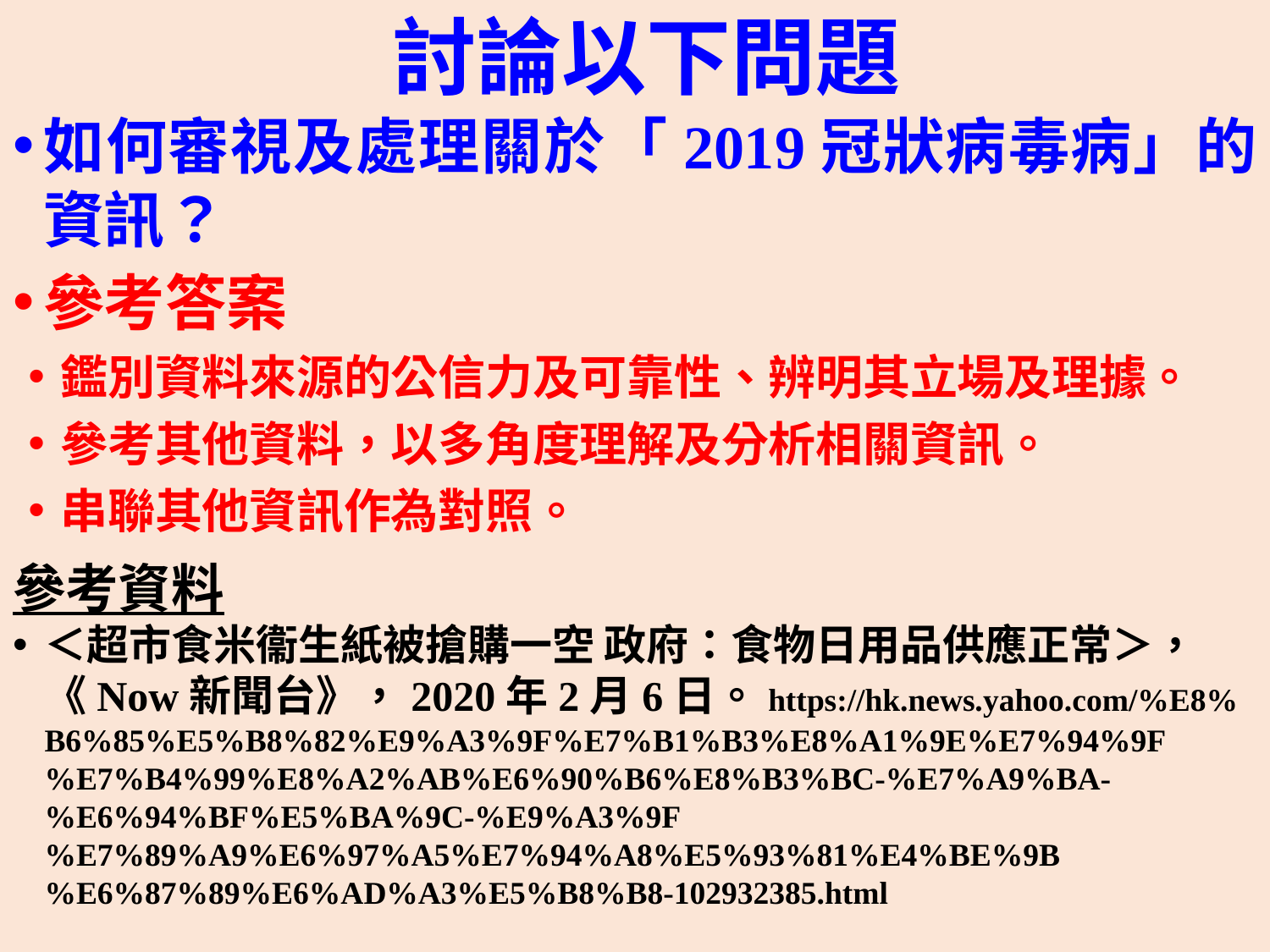

# 討論以下問題
如何審視及處理關於「2019冠狀病毒病」的資訊？
參考答案
鑑別資料來源的公信力及可靠性、辨明其立場及理據。
參考其他資料，以多角度理解及分析相關資訊。
串聯其他資訊作為對照。
參考資料
＜超市食米衞生紙被搶購一空 政府：食物日用品供應正常＞，《Now新聞台》，2020年2月6日。https://hk.news.yahoo.com/%E8%B6%85%E5%B8%82%E9%A3%9F%E7%B1%B3%E8%A1%9E%E7%94%9F%E7%B4%99%E8%A2%AB%E6%90%B6%E8%B3%BC-%E7%A9%BA-%E6%94%BF%E5%BA%9C-%E9%A3%9F%E7%89%A9%E6%97%A5%E7%94%A8%E5%93%81%E4%BE%9B%E6%87%89%E6%AD%A3%E5%B8%B8-102932385.html